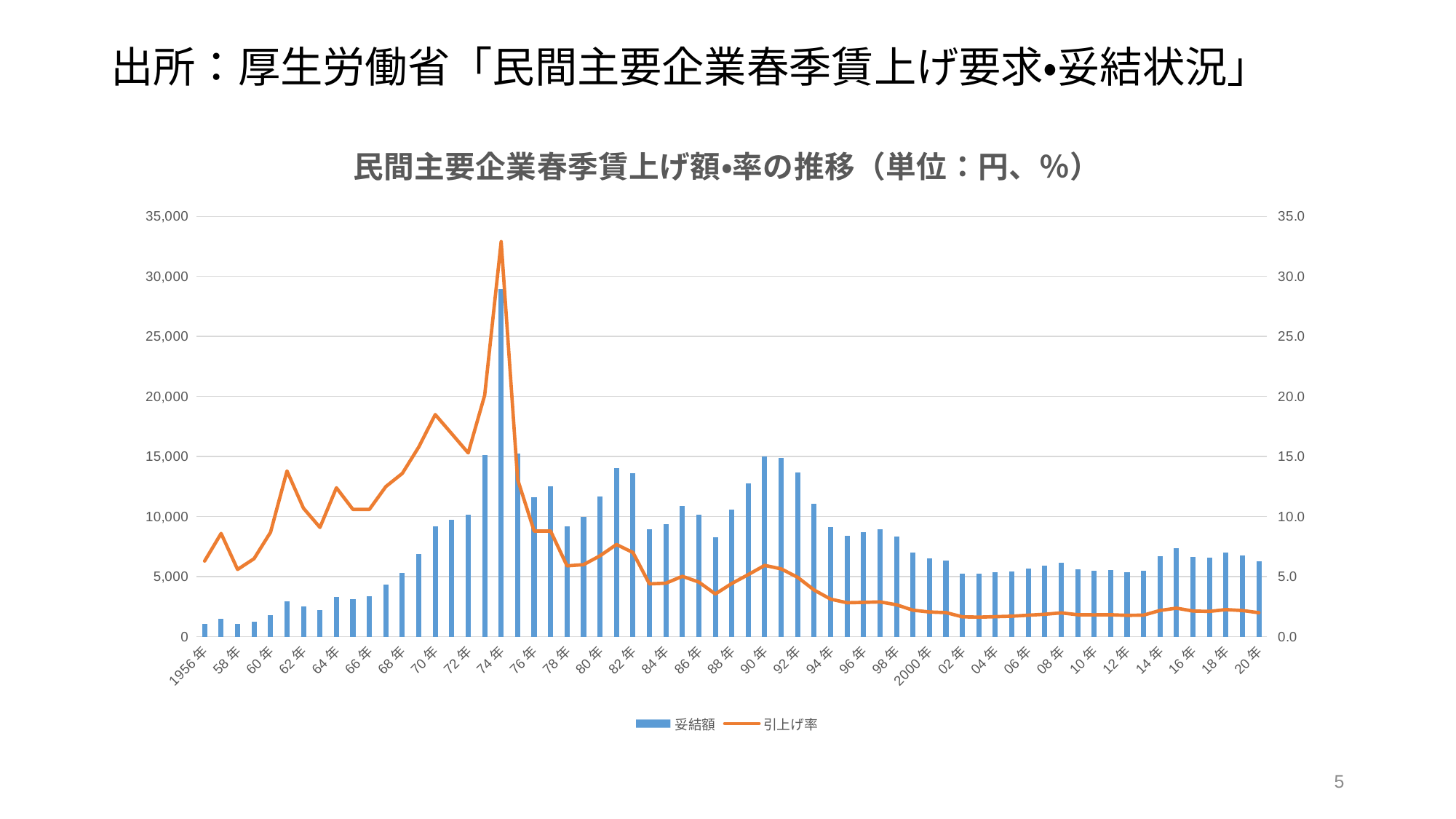

# 出所：厚生労働省「民間主要企業春季賃上げ要求・妥結状況」

### Chart: 民間主要企業春季賃上げ額・率の推移（単位：円、％）

| Category | 妥結額 | 引上げ率 |
|---|---|---|
| 1956年 | 1063.0 | 6.3 |
| 57年 | 1518.0 | 8.6 |
| 58年 | 1050.0 | 5.6 |
| 59年 | 1281.0 | 6.5 |
| 60年 | 1792.0 | 8.7 |
| 61年 | 2970.0 | 13.8 |
| 62年 | 2515.0 | 10.7 |
| 63年 | 2237.0 | 9.1 |
| 64年 | 3305.0 | 12.4 |
| 65年 | 3150.0 | 10.6 |
| 66年 | 3403.0 | 10.6 |
| 67年 | 4371.0 | 12.5 |
| 68年 | 5296.0 | 13.6 |
| 69年 | 6865.0 | 15.8 |
| 70年 | 9166.0 | 18.5 |
| 71年 | 9727.0 | 16.9 |
| 72年 | 10138.0 | 15.3 |
| 73年 | 15159.0 | 20.1 |
| 74年 | 28981.0 | 32.9 |
| 75年 | 15279.0 | 13.1 |
| 76年 | 11596.0 | 8.8 |
| 77年 | 12536.0 | 8.8 |
| 78年 | 9218.0 | 5.9 |
| 79年 | 9959.0 | 6.0 |
| 80年 | 11679.0 | 6.74 |
| 81年 | 14037.0 | 7.68 |
| 82年 | 13613.0 | 7.01 |
| 83年 | 8964.0 | 4.4 |
| 84年 | 9354.0 | 4.46 |
| 85年 | 10871.0 | 5.03 |
| 86年 | 10146.0 | 4.55 |
| 87年 | 8275.0 | 3.56 |
| 88年 | 10573.0 | 4.43 |
| 89年 | 12747.0 | 5.17 |
| 90年 | 15026.0 | 5.94 |
| 91年 | 14911.0 | 5.65 |
| 92年 | 13662.0 | 4.95 |
| 93年 | 11077.0 | 3.89 |
| 94年 | 9118.0 | 3.13 |
| 95年 | 8376.0 | 2.83 |
| 96年 | 8712.0 | 2.86 |
| 97年 | 8927.0 | 2.9 |
| 98年 | 8323.0 | 2.66 |
| 99年 | 7005.0 | 2.21 |
| 2000年 | 6499.0 | 2.06 |
| 01年 | 6328.0 | 2.01 |
| 02年 | 5265.0 | 1.66 |
| 03年 | 5233.0 | 1.63 |
| 04年 | 5348.0 | 1.67 |
| 05年 | 5422.0 | 1.71 |
| 06年 | 5661.0 | 1.79 |
| 07年 | 5890.0 | 1.87 |
| 08年 | 6149.0 | 1.99 |
| 09年 | 5630.0 | 1.83 |
| 10年 | 5516.0 | 1.82 |
| 11年 | 5555.0 | 1.83 |
| 12年 | 5400.0 | 1.78 |
| 13年 | 5478.0 | 1.8 |
| 14年 | 6711.0 | 2.19 |
| 15年 | 7367.0 | 2.38 |
| 16年 | 6639.0 | 2.14 |
| 17年 | 6570.0 | 2.11 |
| 18年 | 7033.0 | 2.26 |
| 19年 | 6790.0 | 2.18 |
| 20年 | 6286.0 | 2.0 |
5